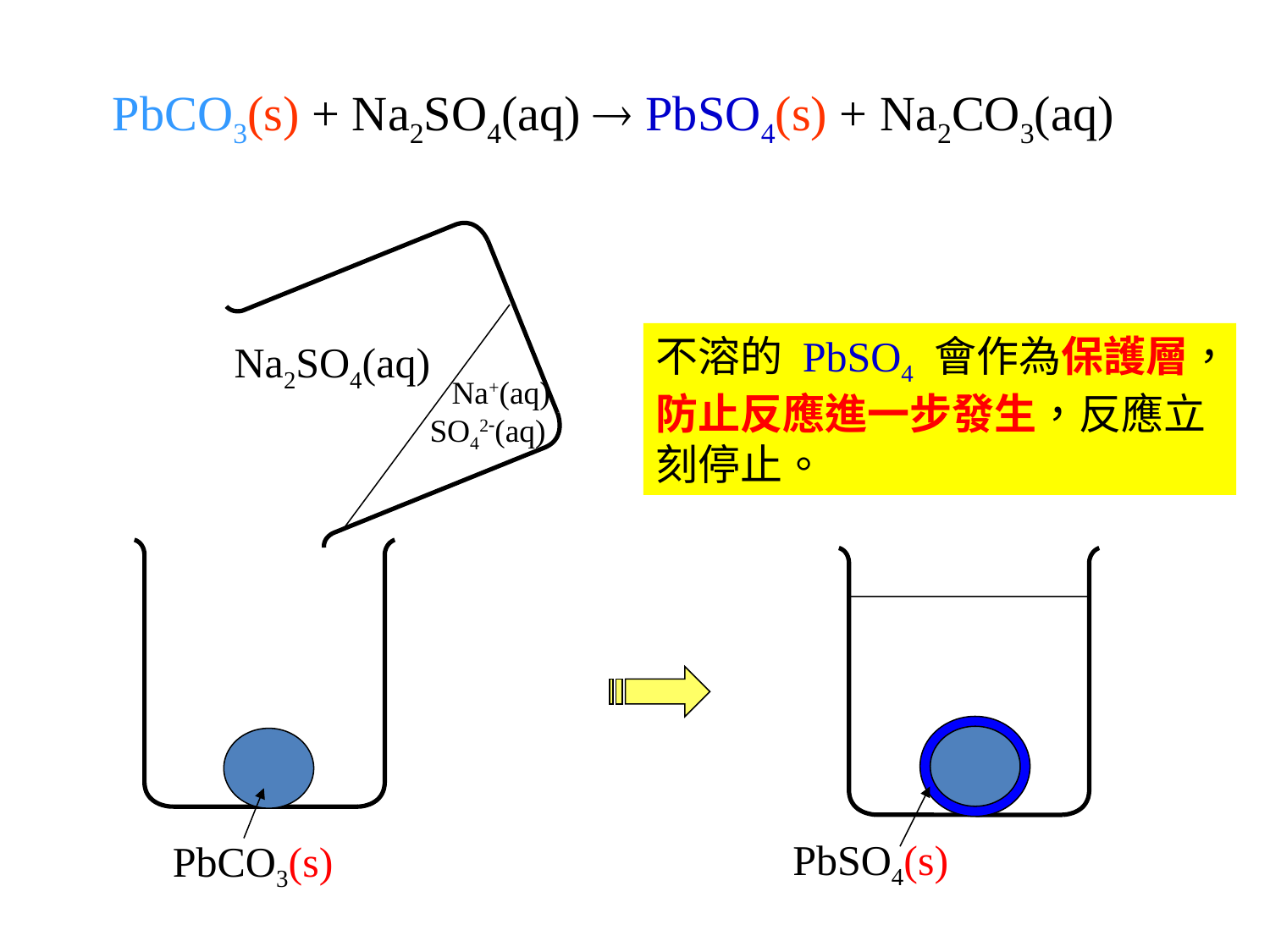

PbCO3(s) + Na2SO4(aq) → PbSO4(s) + Na2CO3(aq)

Na2SO4(aq)
Na+(aq)
  SO42−(aq)

PbCO3(s)
不溶的 PbSO4 會作為保護層，防止反應進一步發生，反應立刻停止。

PbSO4(s)